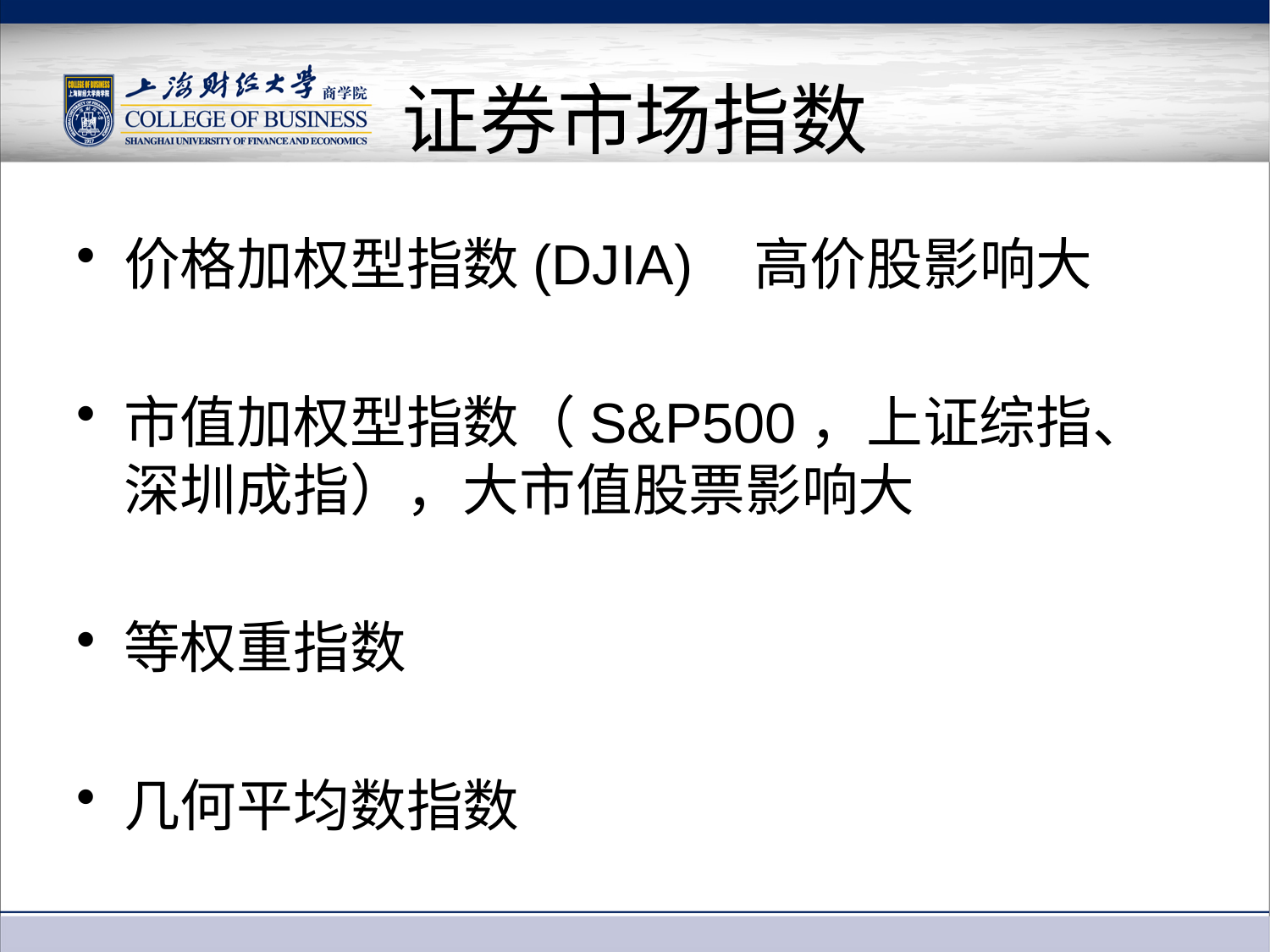

# 证券市场指数
价格加权型指数(DJIA)   高价股影响大

市值加权型指数（S&P500，上证综指、深圳成指），大市值股票影响大

等权重指数

几何平均数指数